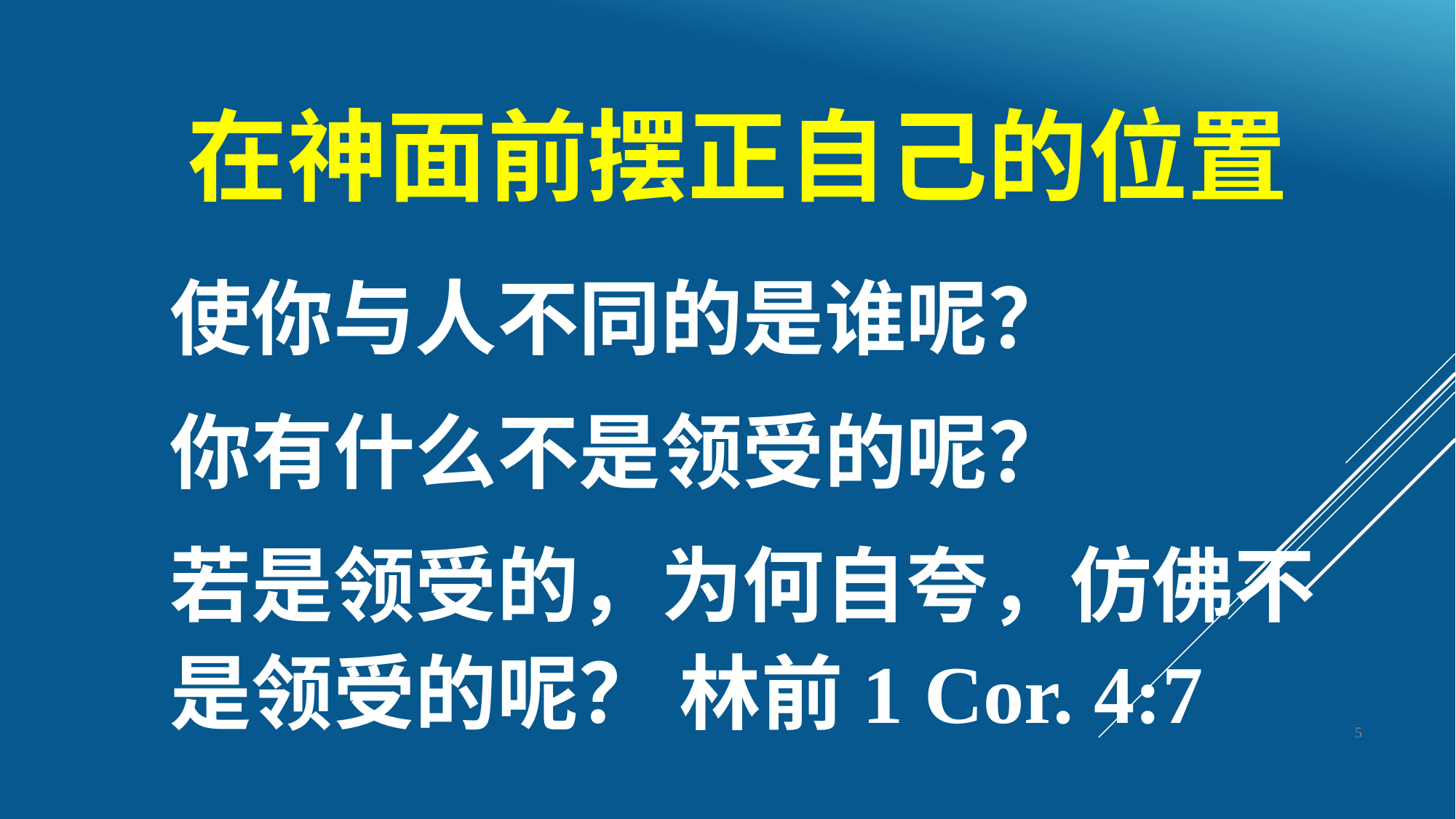

# 在神面前摆正自己的位置
	使你与人不同的是谁呢？
	你有什么不是领受的呢？
	若是领受的，为何自夸，仿佛不是领受的呢？ 林前1 Cor. 4:7
5